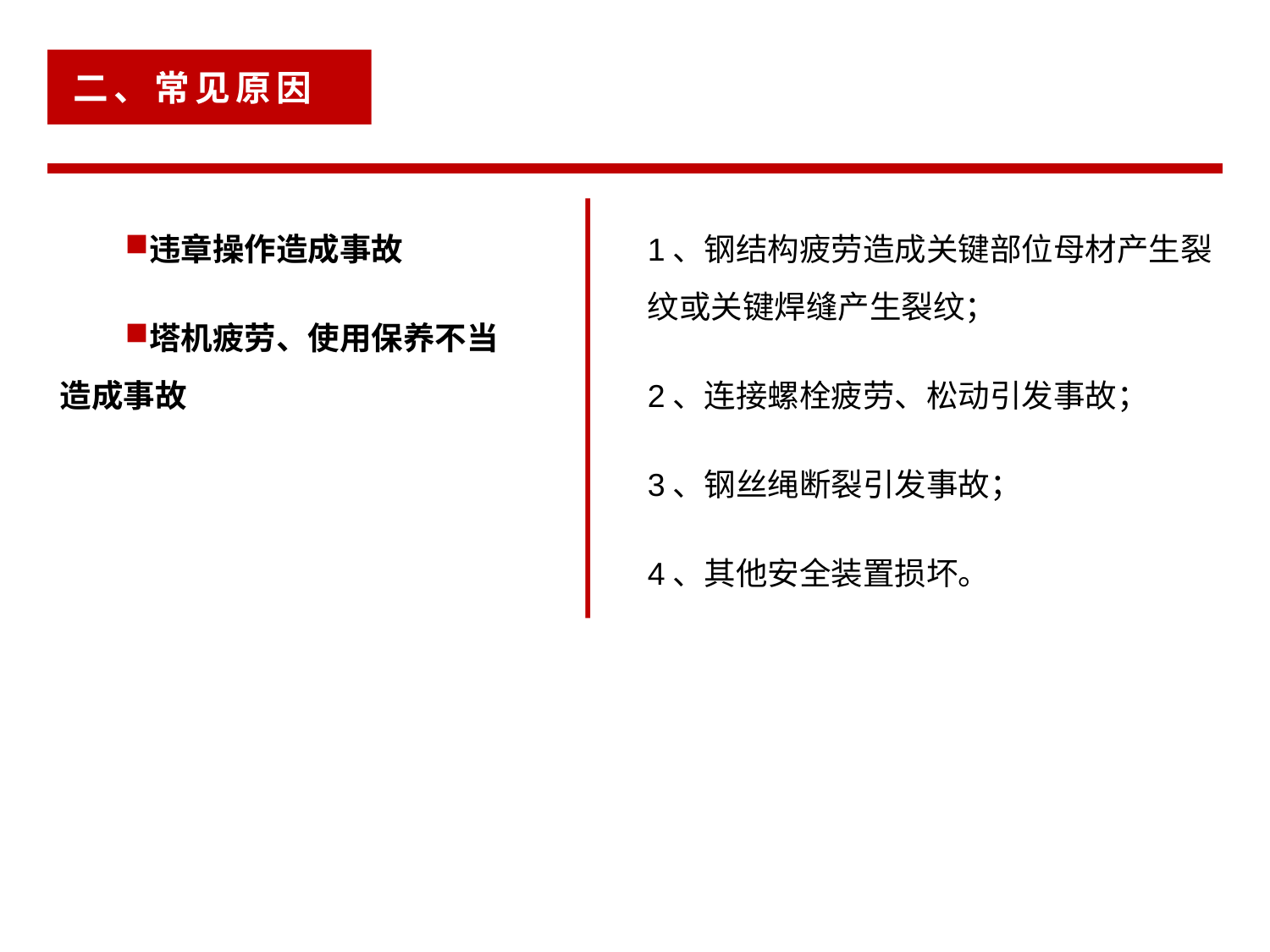

二、常见原因

违章操作造成事故
塔机疲劳、使用保养不当造成事故
1、钢结构疲劳造成关键部位母材产生裂纹或关键焊缝产生裂纹；
2、连接螺栓疲劳、松动引发事故；
3、钢丝绳断裂引发事故；
4、其他安全装置损坏。